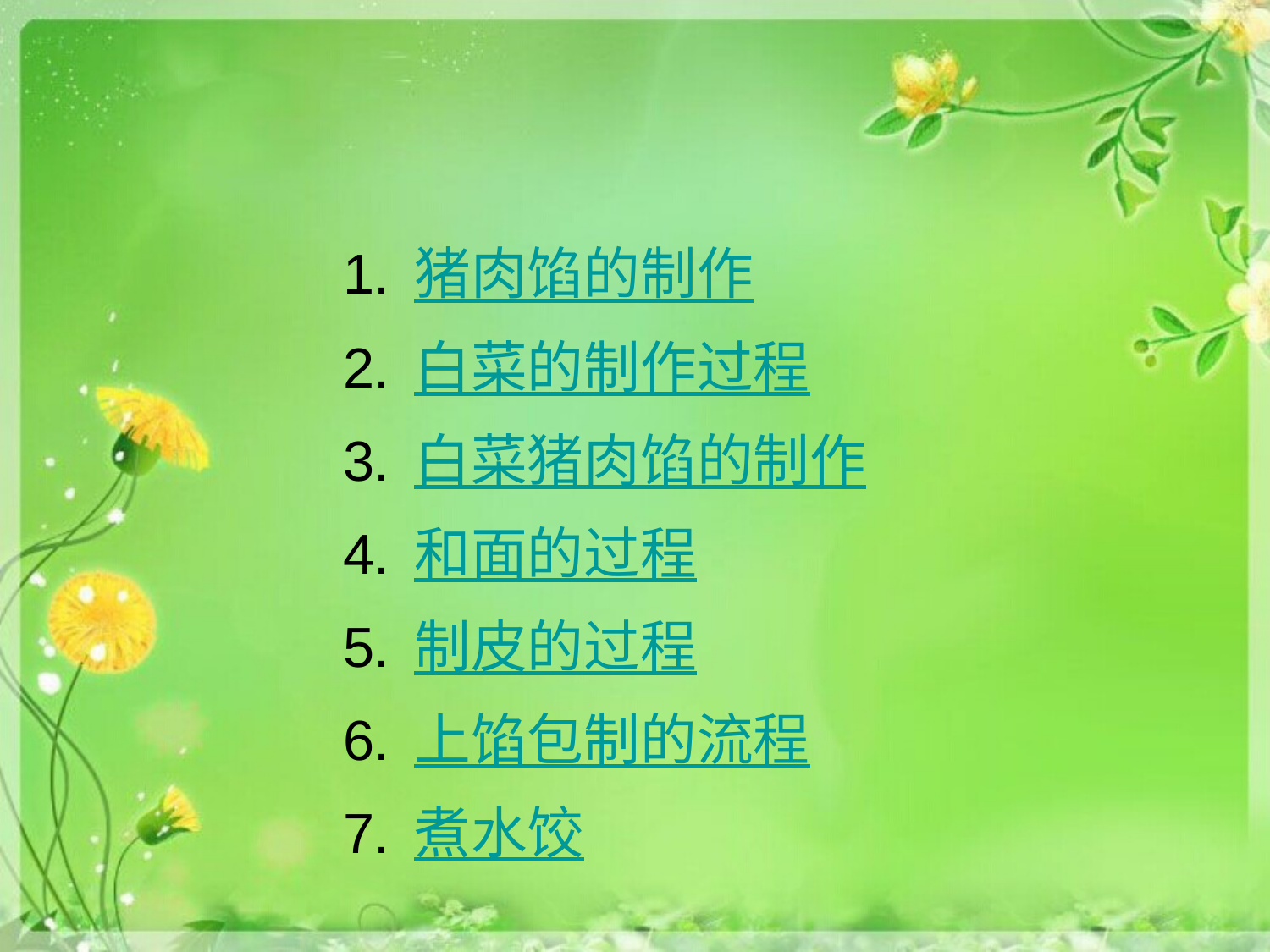

#
猪肉馅的制作
白菜的制作过程
白菜猪肉馅的制作
和面的过程
制皮的过程
上馅包制的流程
煮水饺